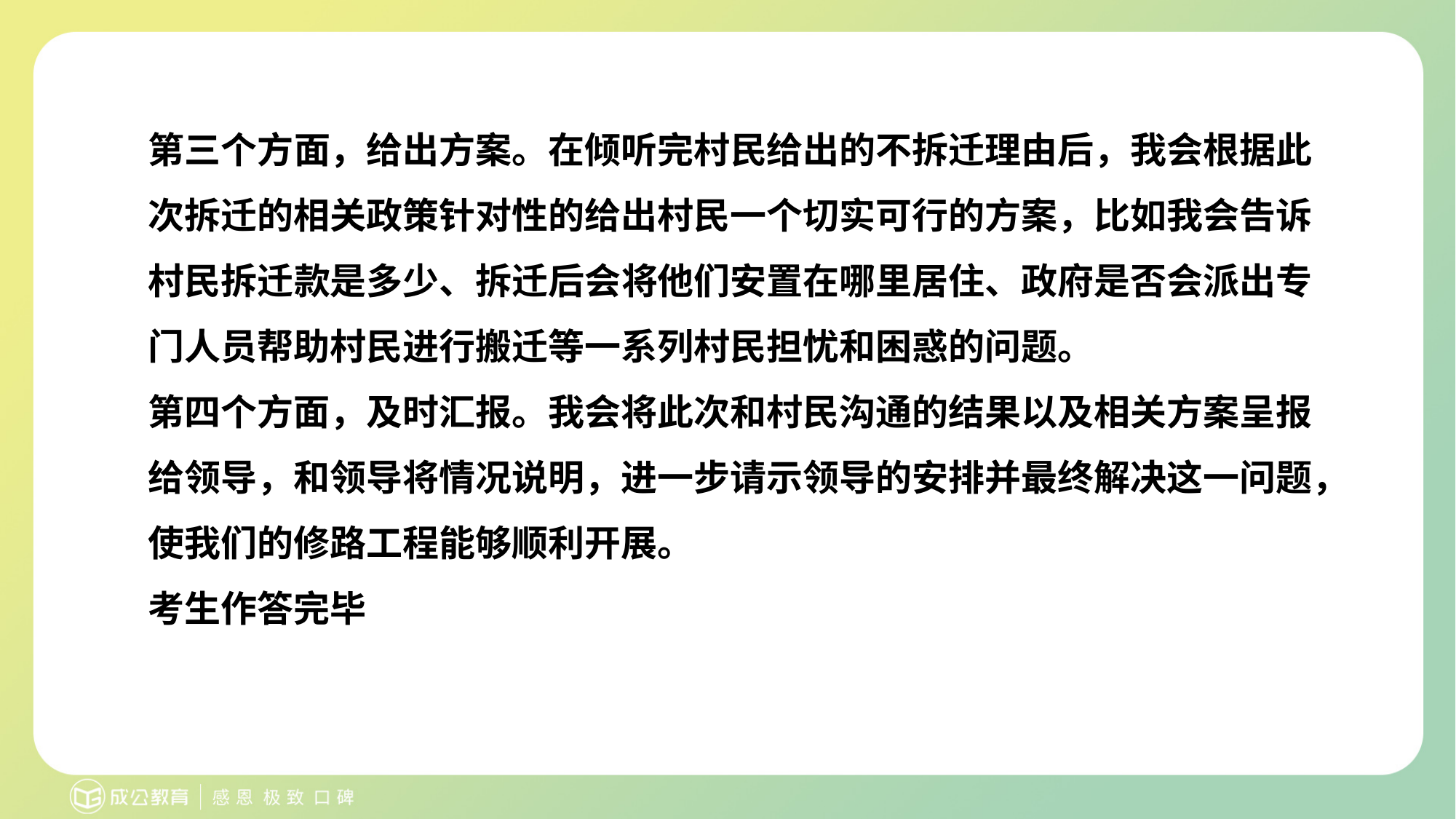

第三个方面，给出方案。在倾听完村民给出的不拆迁理由后，我会根据此次拆迁的相关政策针对性的给出村民一个切实可行的方案，比如我会告诉村民拆迁款是多少、拆迁后会将他们安置在哪里居住、政府是否会派出专门人员帮助村民进行搬迁等一系列村民担忧和困惑的问题。
第四个方面，及时汇报。我会将此次和村民沟通的结果以及相关方案呈报给领导，和领导将情况说明，进一步请示领导的安排并最终解决这一问题，使我们的修路工程能够顺利开展。
考生作答完毕